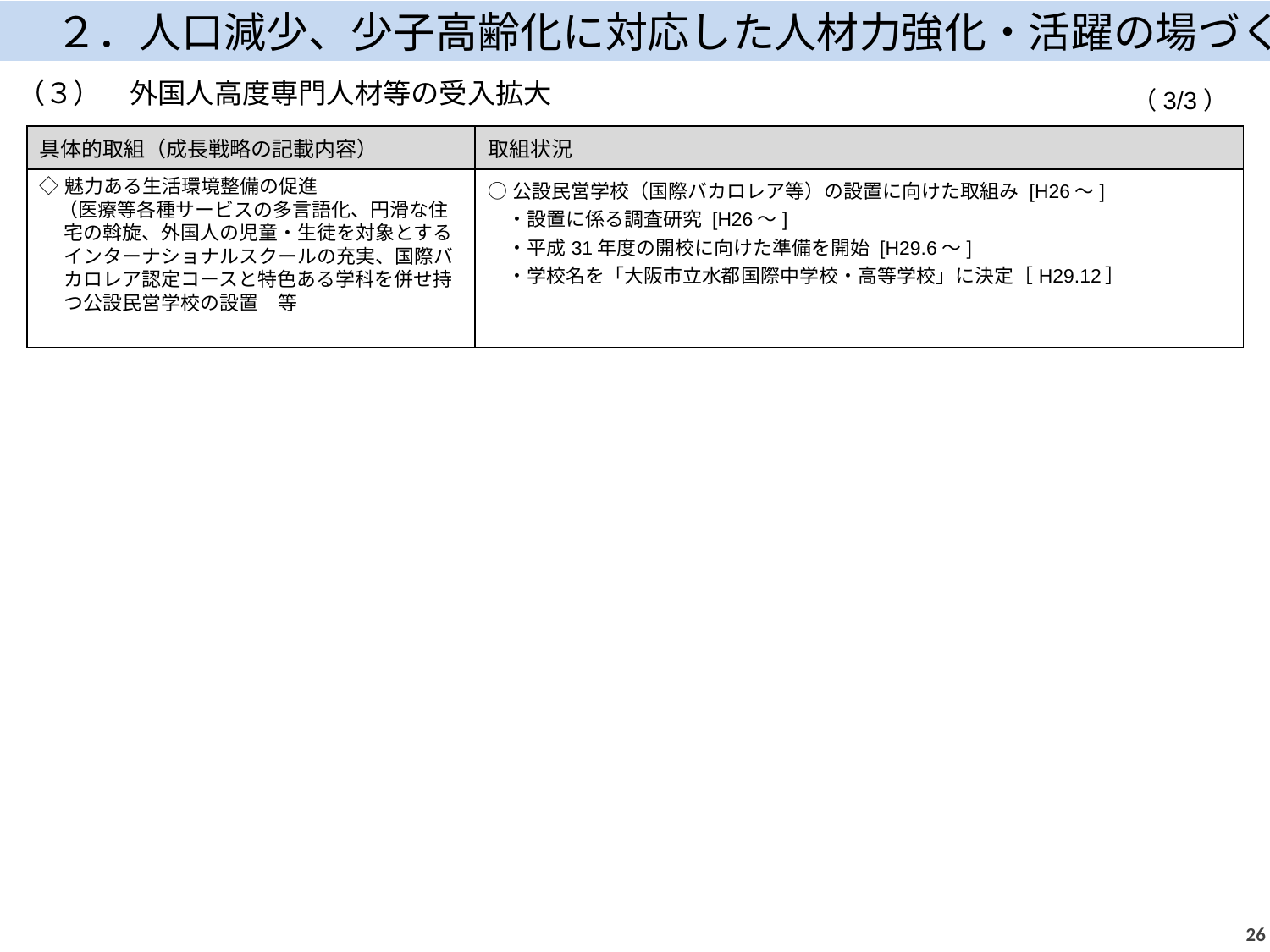

２．人口減少、少子高齢化に対応した人材力強化・活躍の場づくり
（３）　外国人高度専門人材等の受入拡大
（3/3）
| 具体的取組（成長戦略の記載内容） | 取組状況 |
| --- | --- |
| ◇魅力ある生活環境整備の促進 　（医療等各種サービスの多言語化、円滑な住宅の斡旋、外国人の児童・生徒を対象とするインターナショナルスクールの充実、国際バカロレア認定コースと特色ある学科を併せ持つ公設民営学校の設置　等 | ○公設民営学校（国際バカロレア等）の設置に向けた取組み [H26～] 　・設置に係る調査研究 [H26～] 　・平成31年度の開校に向けた準備を開始 [H29.6～] 　・学校名を「大阪市立水都国際中学校・高等学校」に決定［H29.12］ |
26